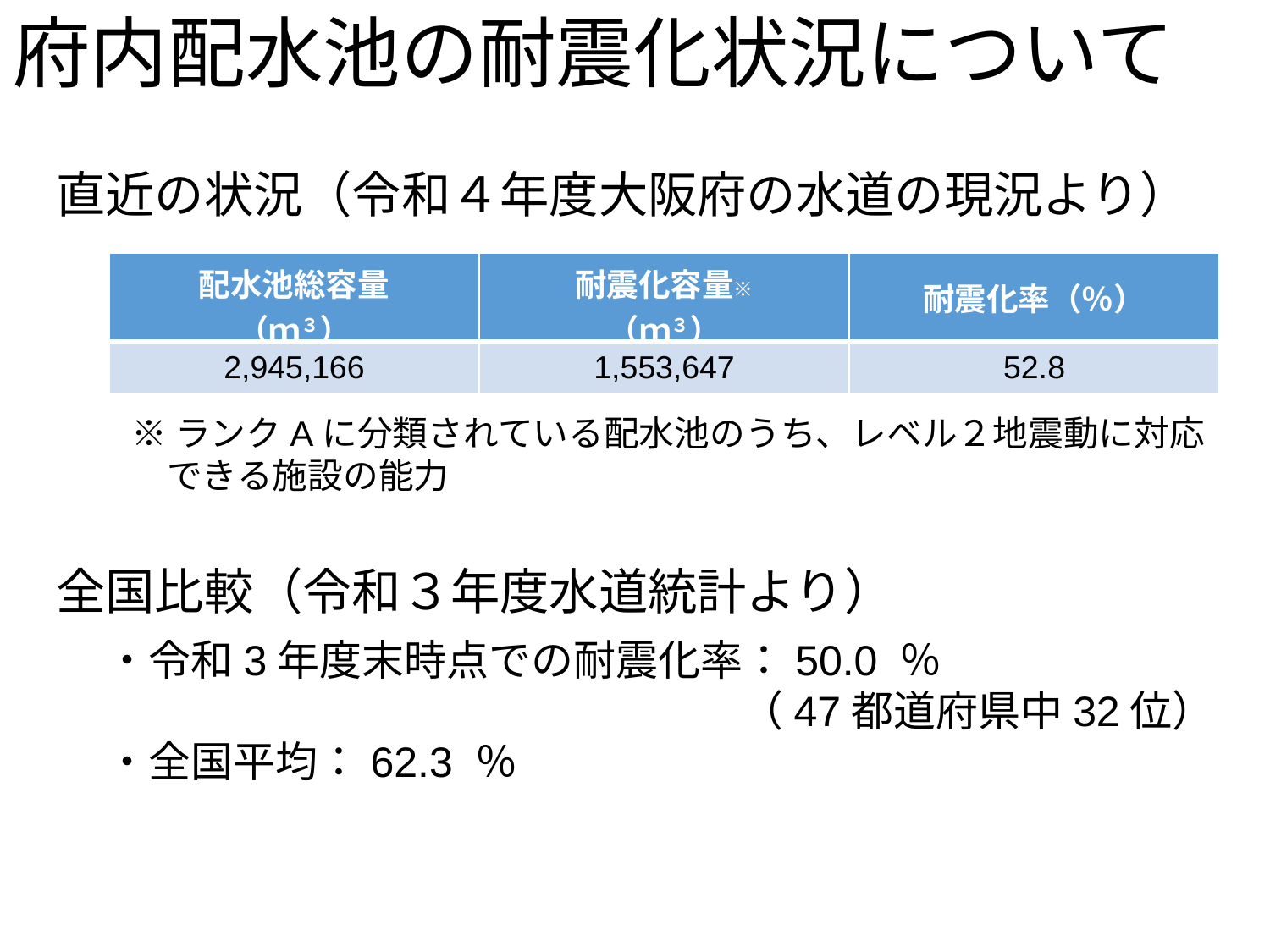

# 府内配水池の耐震化状況について
直近の状況（令和４年度大阪府の水道の現況より）
| 配水池総容量 （ｍ３） | 耐震化容量※ （ｍ３） | 耐震化率（％） |
| --- | --- | --- |
| 2,945,166 | 1,553,647 | 52.8 |
※ランクAに分類されている配水池のうち、レベル２地震動に対応
　できる施設の能力
全国比較（令和３年度水道統計より）
・令和3年度末時点での耐震化率：50.0 ％
　　　　　　　　　　　　　　　（47都道府県中32位）
・全国平均：62.3 ％